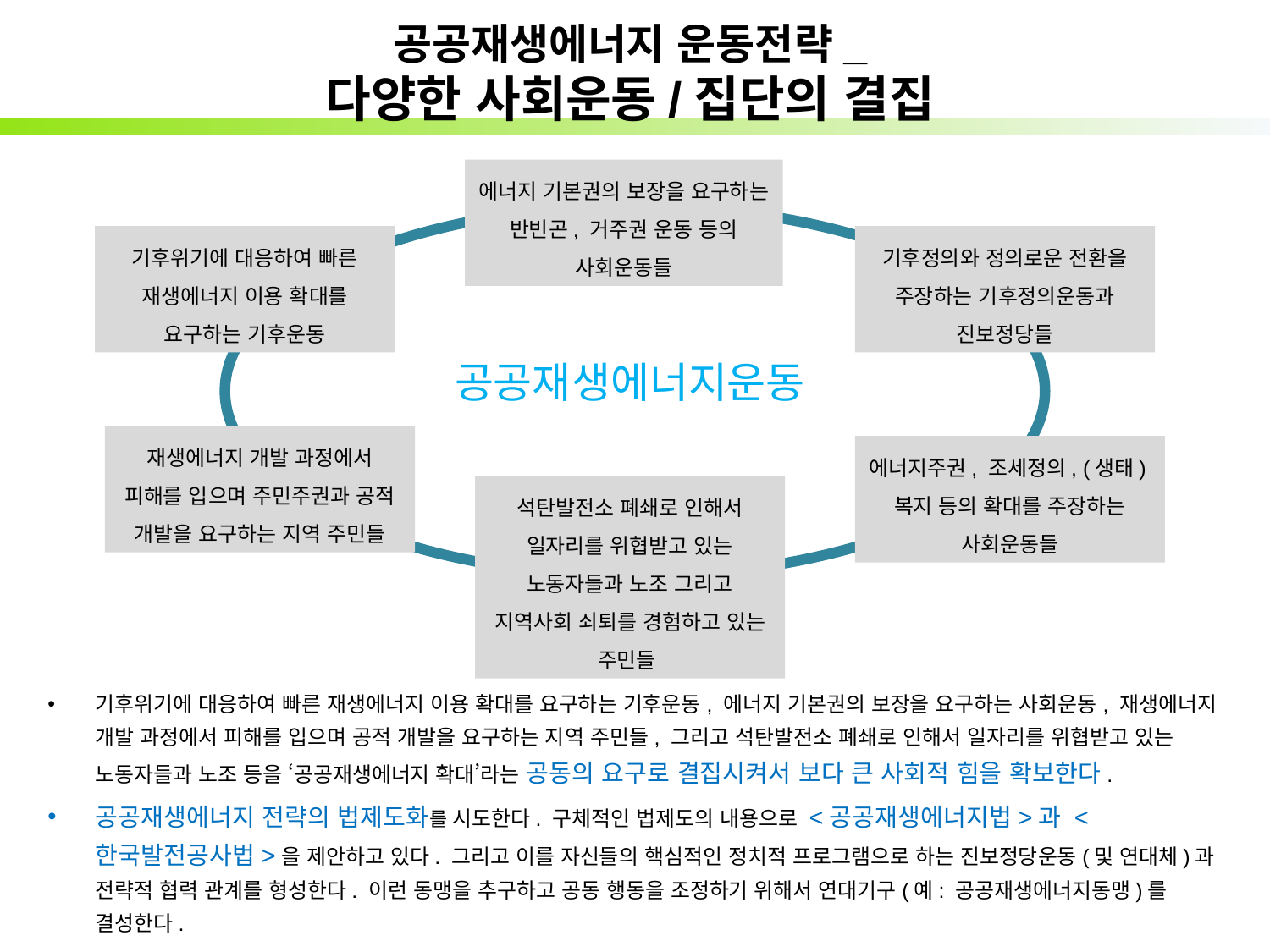

# 공공재생에너지 운동전략_ 다양한 사회운동/집단의 결집
에너지 기본권의 보장을 요구하는 반빈곤, 거주권 운동 등의 사회운동들

기후위기에 대응하여 빠른 재생에너지 이용 확대를 요구하는 기후운동
기후정의와 정의로운 전환을 주장하는 기후정의운동과 진보정당들
공공재생에너지운동
재생에너지 개발 과정에서 피해를 입으며 주민주권과 공적 개발을 요구하는 지역 주민들
에너지주권, 조세정의, (생태)복지 등의 확대를 주장하는 사회운동들
석탄발전소 폐쇄로 인해서 일자리를 위협받고 있는 노동자들과 노조 그리고 지역사회 쇠퇴를 경험하고 있는 주민들
기후위기에 대응하여 빠른 재생에너지 이용 확대를 요구하는 기후운동, 에너지 기본권의 보장을 요구하는 사회운동, 재생에너지 개발 과정에서 피해를 입으며 공적 개발을 요구하는 지역 주민들, 그리고 석탄발전소 폐쇄로 인해서 일자리를 위협받고 있는 노동자들과 노조 등을 ‘공공재생에너지 확대’라는 공동의 요구로 결집시켜서 보다 큰 사회적 힘을 확보한다.
공공재생에너지 전략의 법제도화를 시도한다. 구체적인 법제도의 내용으로 <공공재생에너지법>과 <한국발전공사법>을 제안하고 있다. 그리고 이를 자신들의 핵심적인 정치적 프로그램으로 하는 진보정당운동(및 연대체)과 전략적 협력 관계를 형성한다. 이런 동맹을 추구하고 공동 행동을 조정하기 위해서 연대기구(예: 공공재생에너지동맹)를 결성한다.